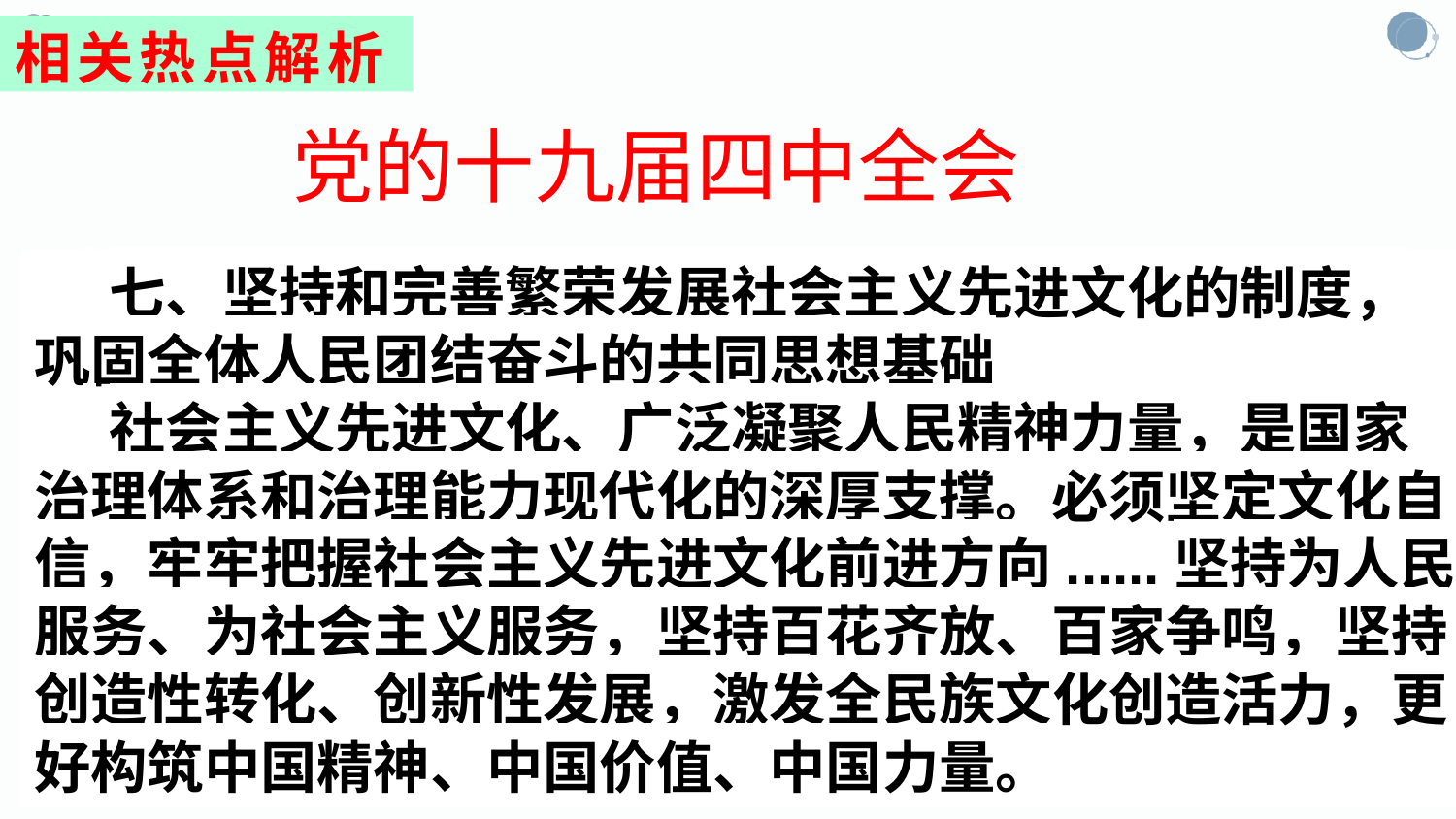

相关热点解析
党的十九届四中全会
 七、坚持和完善繁荣发展社会主义先进文化的制度，巩固全体人民团结奋斗的共同思想基础
 社会主义先进文化、广泛凝聚人民精神力量，是国家治理体系和治理能力现代化的深厚支撑。必须坚定文化自信，牢牢把握社会主义先进文化前进方向......坚持为人民服务、为社会主义服务，坚持百花齐放、百家争鸣，坚持创造性转化、创新性发展，激发全民族文化创造活力，更好构筑中国精神、中国价值、中国力量。